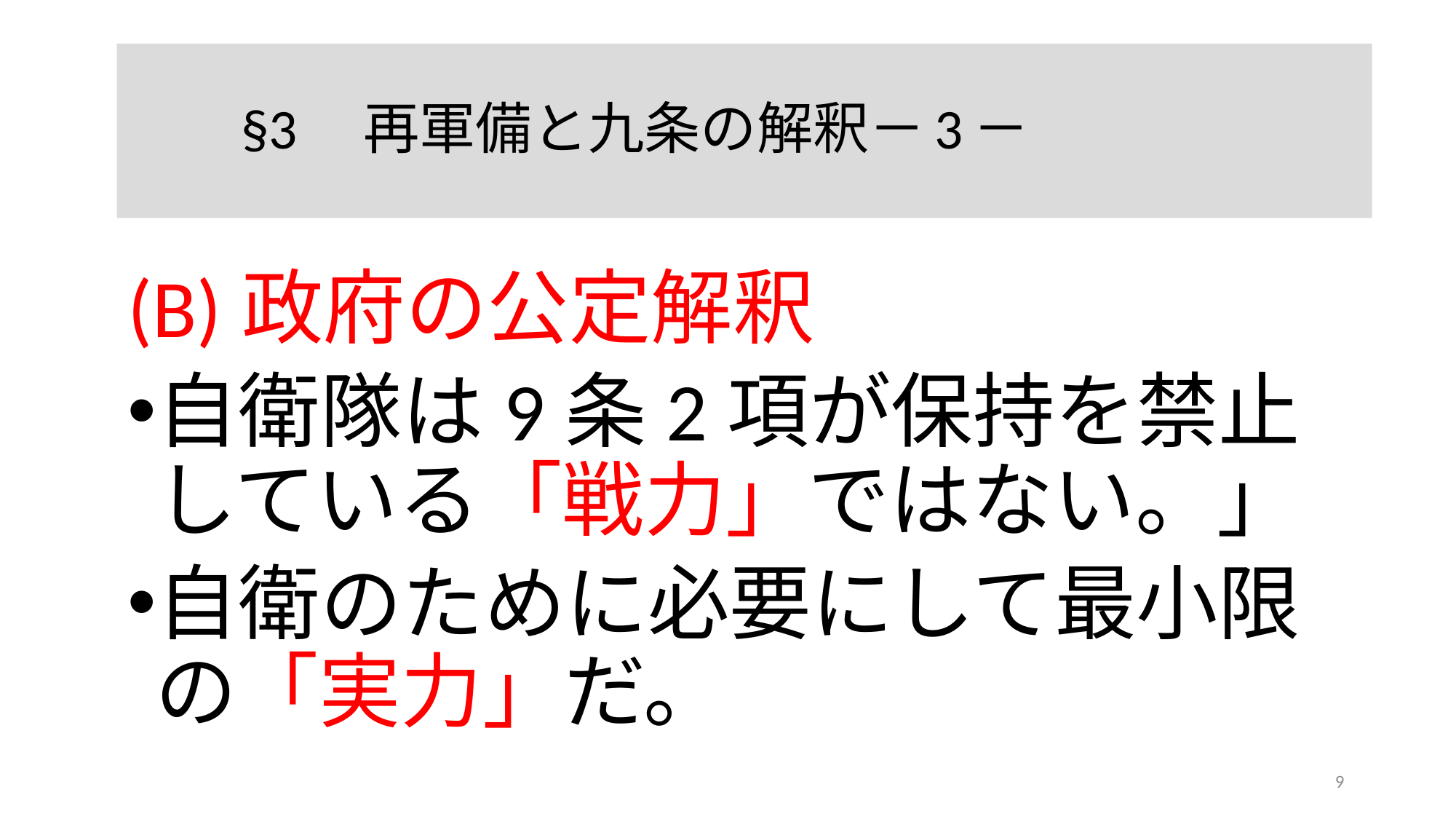

# §3　再軍備と九条の解釈－3－
(B)政府の公定解釈
自衛隊は9条2項が保持を禁止している「戦力」ではない。」
自衛のために必要にして最小限の「実力」だ。

➡攻撃型空母や核兵器などは保持できない。
9